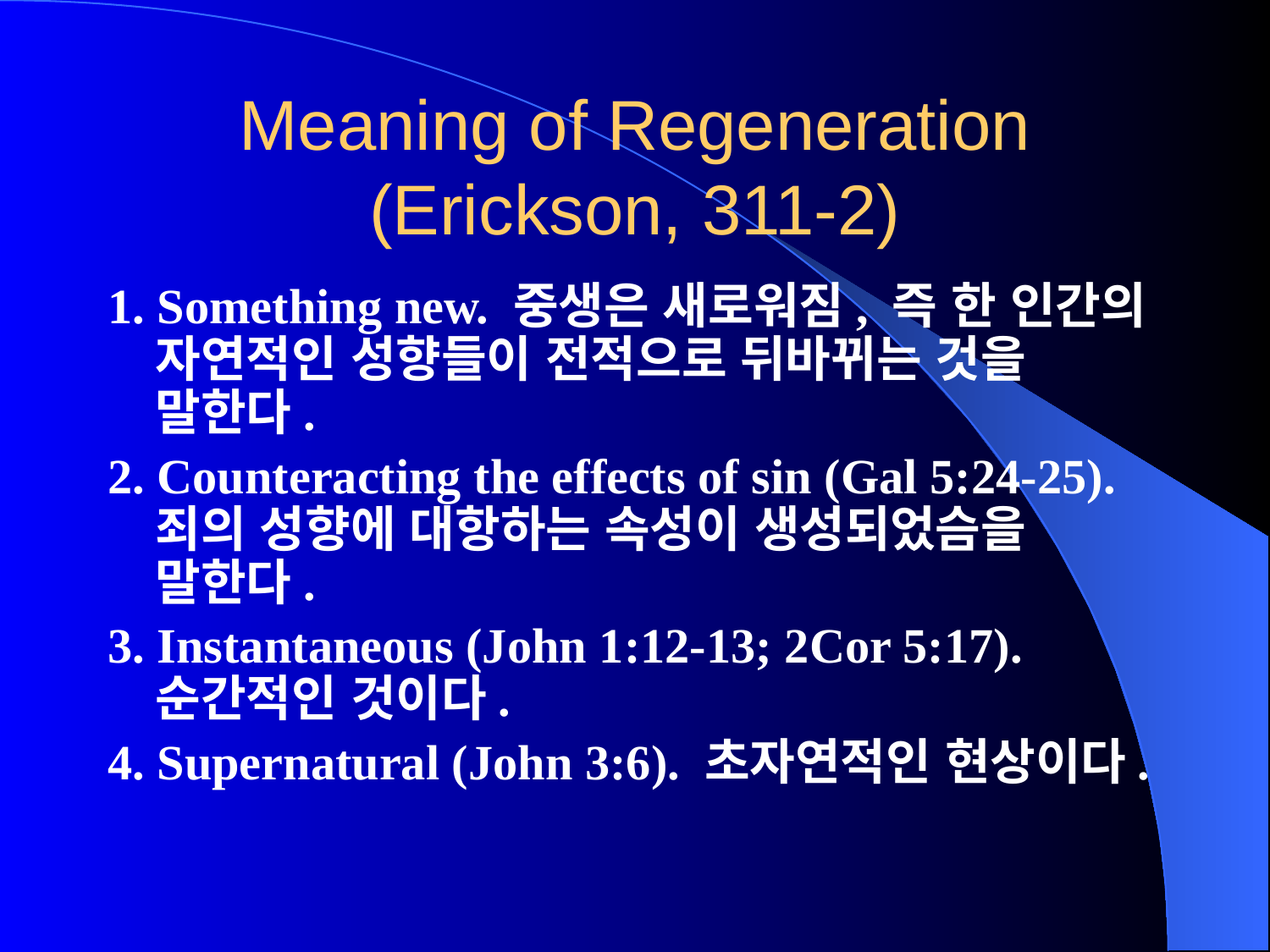

# Meaning of Regeneration (Erickson, 311-2)
1. Something new. 중생은 새로워짐, 즉 한 인간의 자연적인 성향들이 전적으로 뒤바뀌는 것을 말한다.
2. Counteracting the effects of sin (Gal 5:24-25). 죄의 성향에 대항하는 속성이 생성되었슴을 말한다.
3. Instantaneous (John 1:12-13; 2Cor 5:17). 순간적인 것이다.
4. Supernatural (John 3:6). 초자연적인 현상이다.